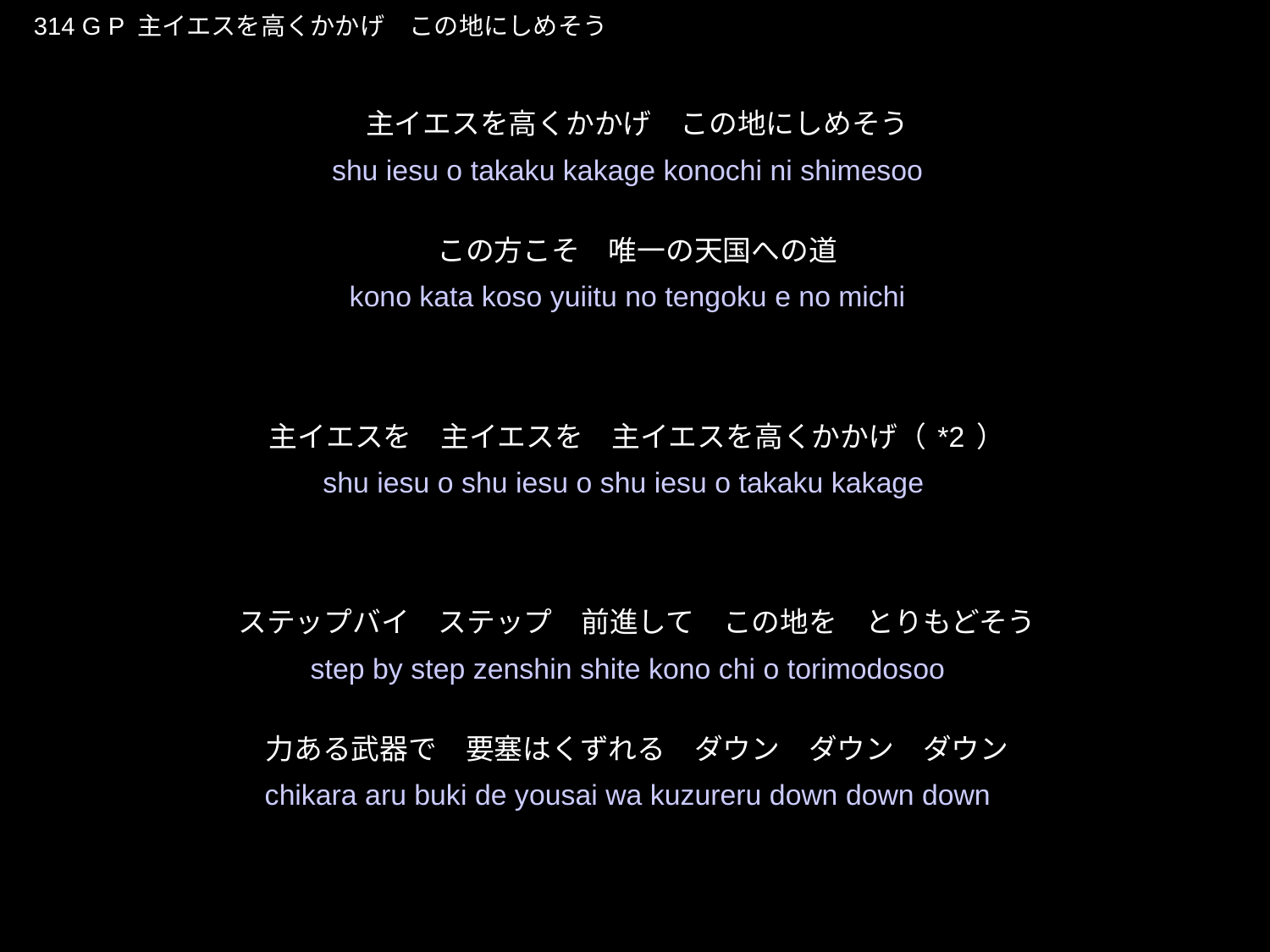

しゅいえすをたかくかかげこのちにしめそう
★P
314 G P 主イエスを高くかかげ　この地にしめそう
★５
主イエスを高くかかげ　この地にしめそう
この方こそ　唯一の天国への道
主イエスを　主イエスを　主イエスを高くかかげ（*2）
ステップバイ　ステップ　前進して　この地を　とりもどそう
力ある武器で　要塞はくずれる　ダウン　ダウン　ダウン
shu iesu o takaku kakage konochi ni shimesoo
kono kata koso yuiitu no tengoku e no michi
shu iesu o shu iesu o shu iesu o takaku kakage
step by step zenshin shite kono chi o torimodosoo
chikara aru buki de yousai wa kuzureru down down down